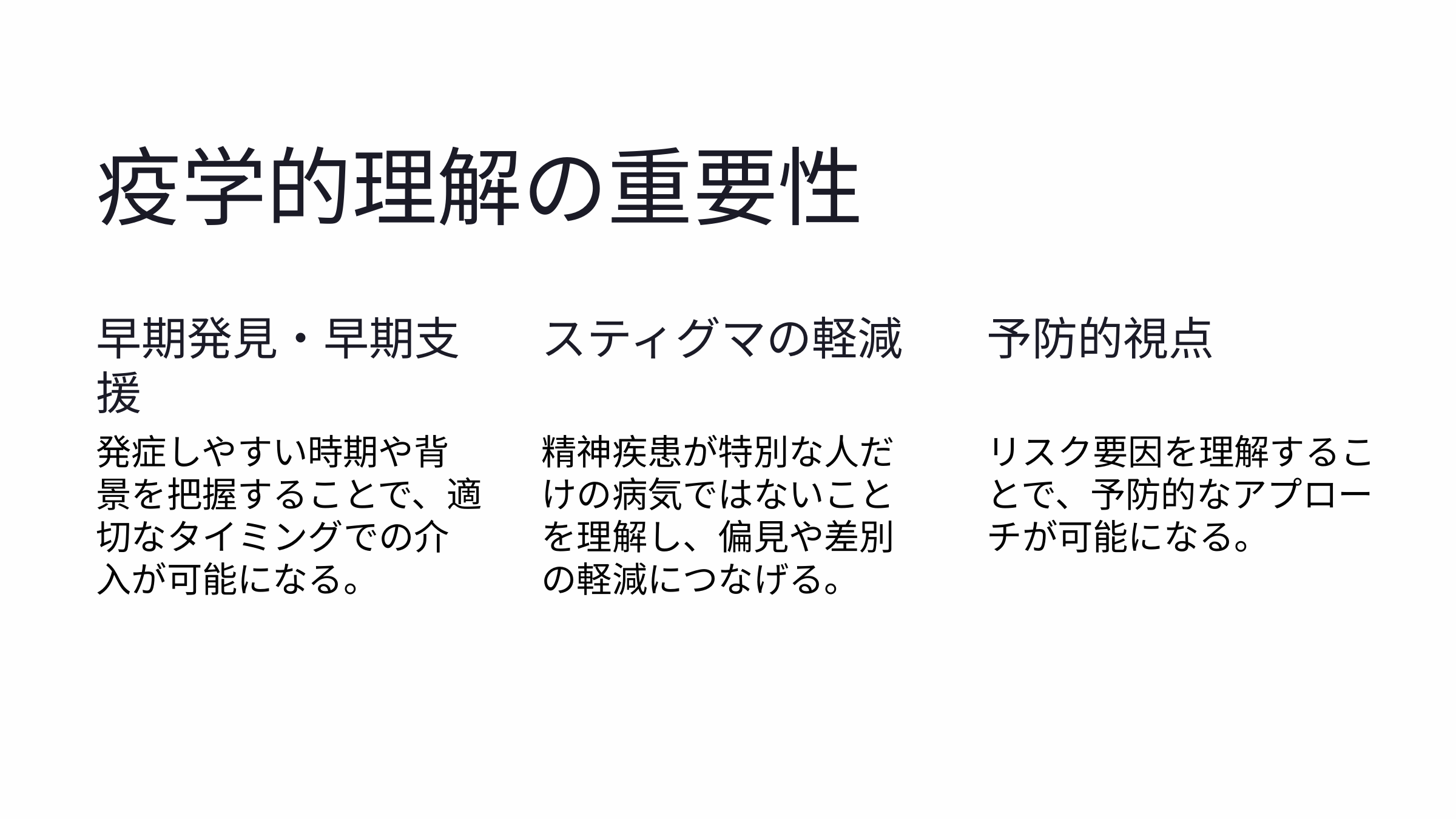

疫学的理解の重要性
早期発見・早期支援
スティグマの軽減
予防的視点
発症しやすい時期や背景を把握することで、適切なタイミングでの介入が可能になる。
精神疾患が特別な人だけの病気ではないことを理解し、偏見や差別の軽減につなげる。
リスク要因を理解することで、予防的なアプローチが可能になる。